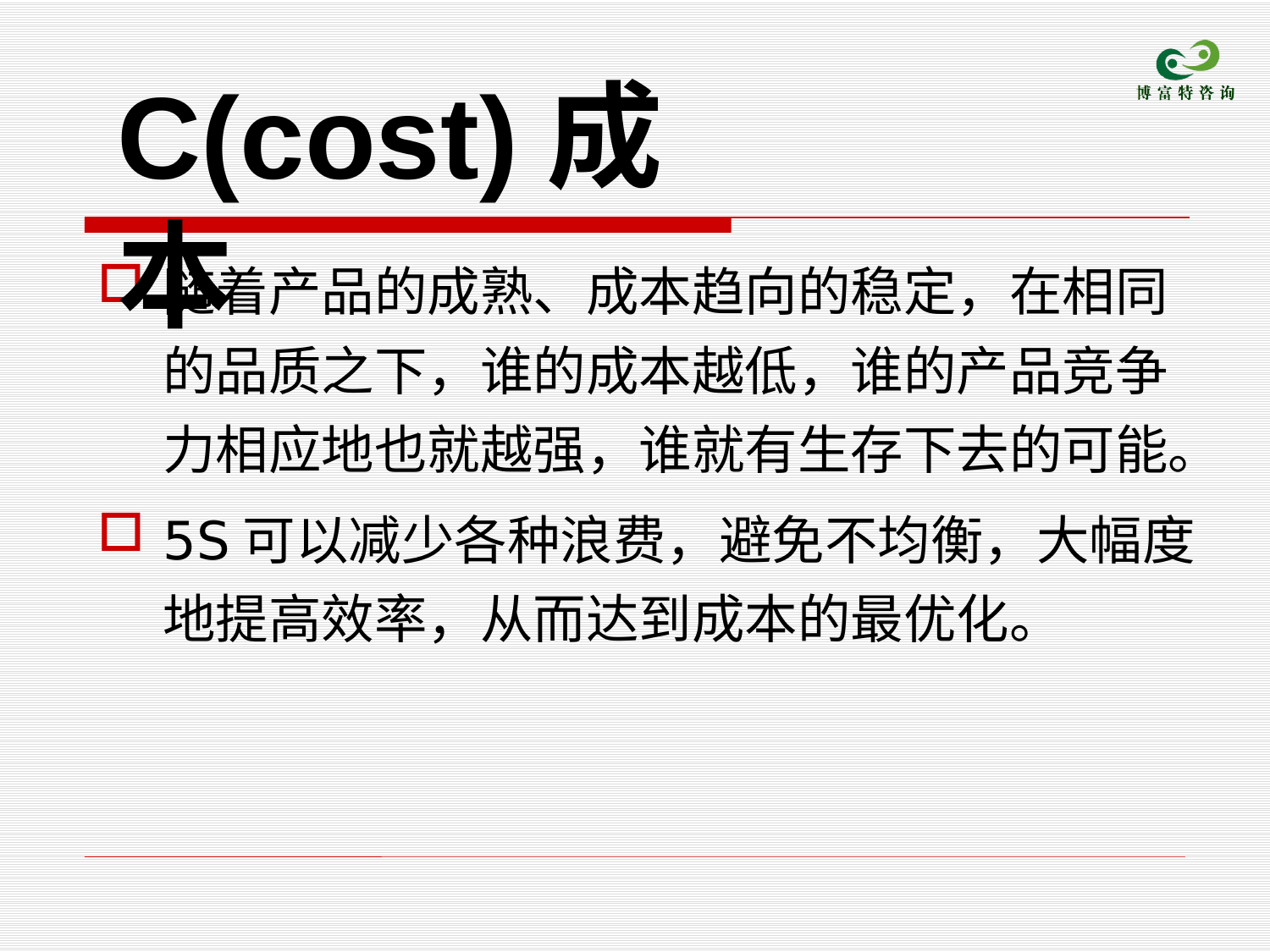

C(cost)成本
随着产品的成熟、成本趋向的稳定，在相同的品质之下，谁的成本越低，谁的产品竞争力相应地也就越强，谁就有生存下去的可能。
5S可以减少各种浪费，避免不均衡，大幅度地提高效率，从而达到成本的最优化。
24